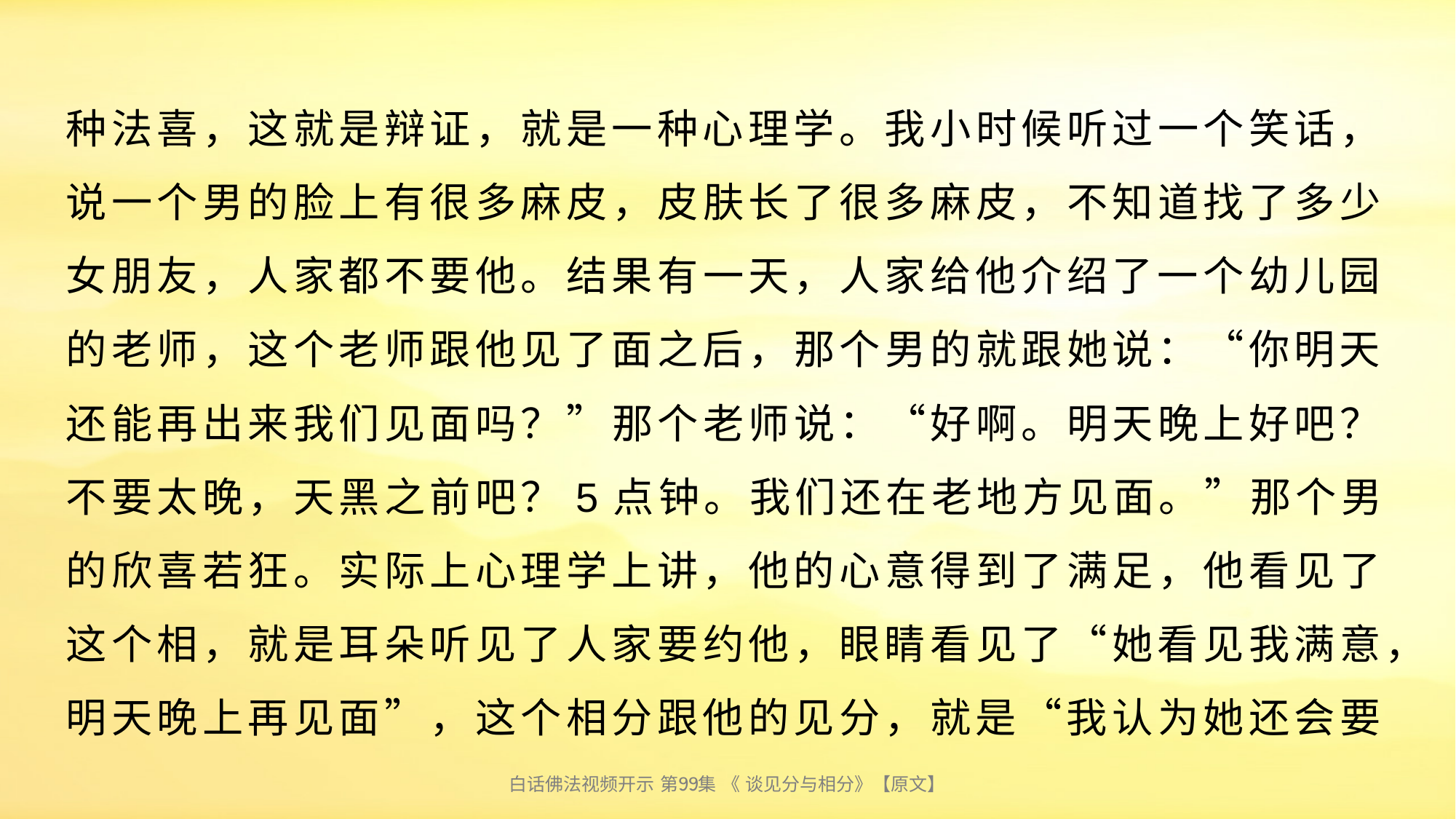

# 种法喜，这就是辩证，就是一种心理学。我小时候听过一个笑话，说一个男的脸上有很多麻皮，皮肤长了很多麻皮，不知道找了多少女朋友，人家都不要他。结果有一天，人家给他介绍了一个幼儿园的老师，这个老师跟他见了面之后，那个男的就跟她说：“你明天还能再出来我们见面吗？”那个老师说：“好啊。明天晚上好吧？不要太晚，天黑之前吧？5点钟。我们还在老地方见面。”那个男的欣喜若狂。实际上心理学上讲，他的心意得到了满足，他看见了这个相，就是耳朵听见了人家要约他，眼睛看见了“她看见我满意，明天晚上再见面”，这个相分跟他的见分，就是“我认为她还会要
白话佛法视频开示 第99集 《 谈见分与相分》【原文】